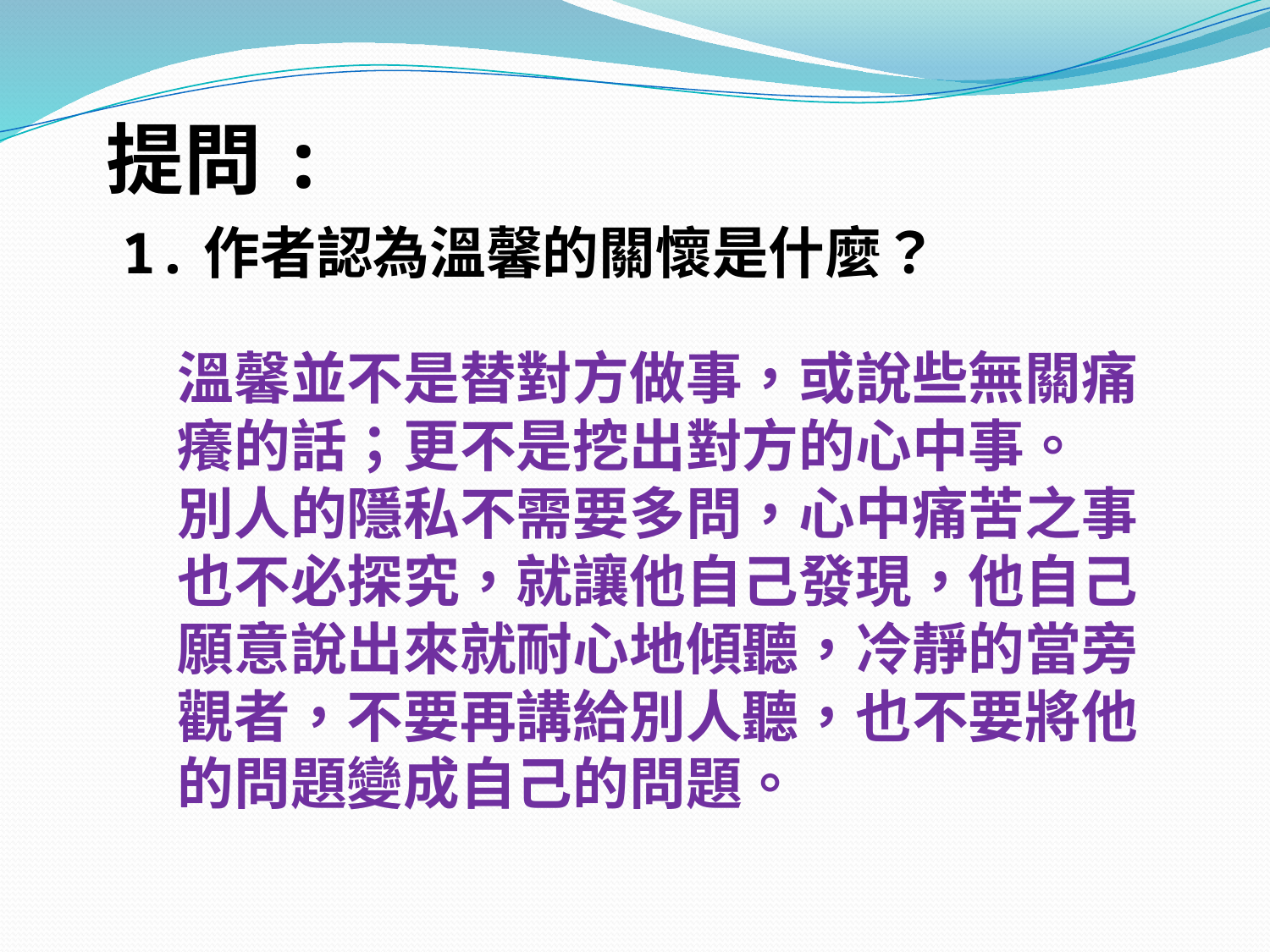

提問:
1.作者認為溫馨的關懷是什麼？
溫馨並不是替對方做事，或說些無關痛癢的話；更不是挖出對方的心中事。
別人的隱私不需要多問，心中痛苦之事也不必探究，就讓他自己發現，他自己願意說出來就耐心地傾聽，冷靜的當旁觀者，不要再講給別人聽，也不要將他的問題變成自己的問題。